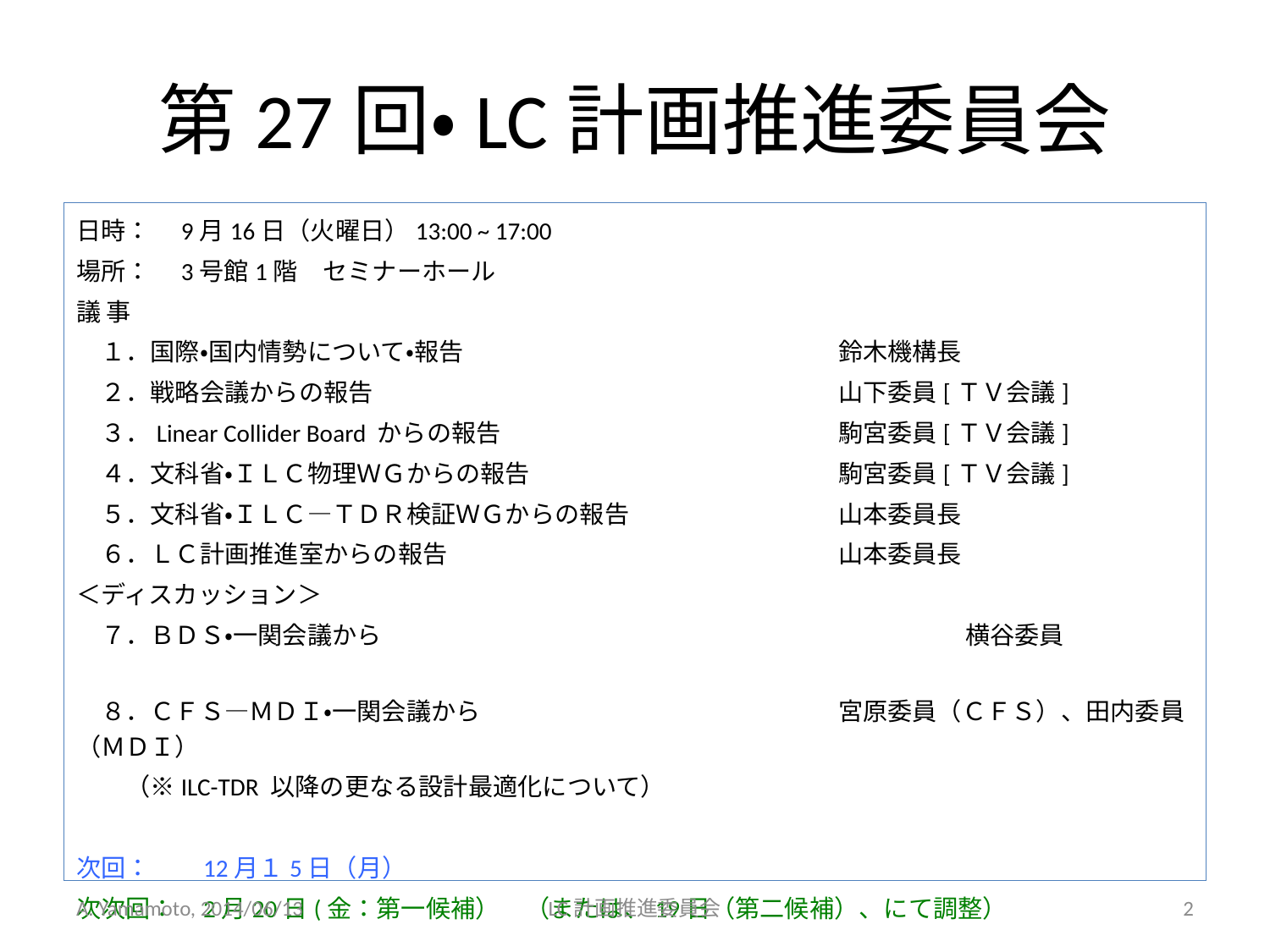

# 第27回・LC計画推進委員会
日時：　9月16日（火曜日）13:00 ~ 17:00
場所：　3号館1階　セミナーホール
議 事
　１．国際・国内情勢について・報告　　　　　　　　		鈴木機構長
　２．戦略会議からの報告　　　　　　　　　　　　　		山下委員[ＴＶ会議]
　３．Linear Collider Board からの報告　　　　　　		駒宮委員[ＴＶ会議]
　４．文科省・ＩＬＣ物理ＷＧからの報告　　　　　　		駒宮委員[ＴＶ会議]
　５．文科省・ＩＬＣ—ＴＤＲ検証ＷＧからの報告　　		山本委員長
　６．ＬＣ計画推進室からの報告		　　　		山本委員長
＜ディスカッション＞
　７．ＢＤＳ・一関会議から			　　　		横谷委員
　８．ＣＦＳ—ＭＤＩ・一関会議から　　　　　　　　		宮原委員（ＣＦＳ）、田内委員（ＭＤＩ）
　　（※ILC-TDR 以降の更なる設計最適化について）

次回： 	12月１5日（月）
次次回：	2月20日(金：第一候補）　（または、19日（第二候補）、にて調整）

A. Yamamoto, 2014/06/13
LC計画推進委員会
2